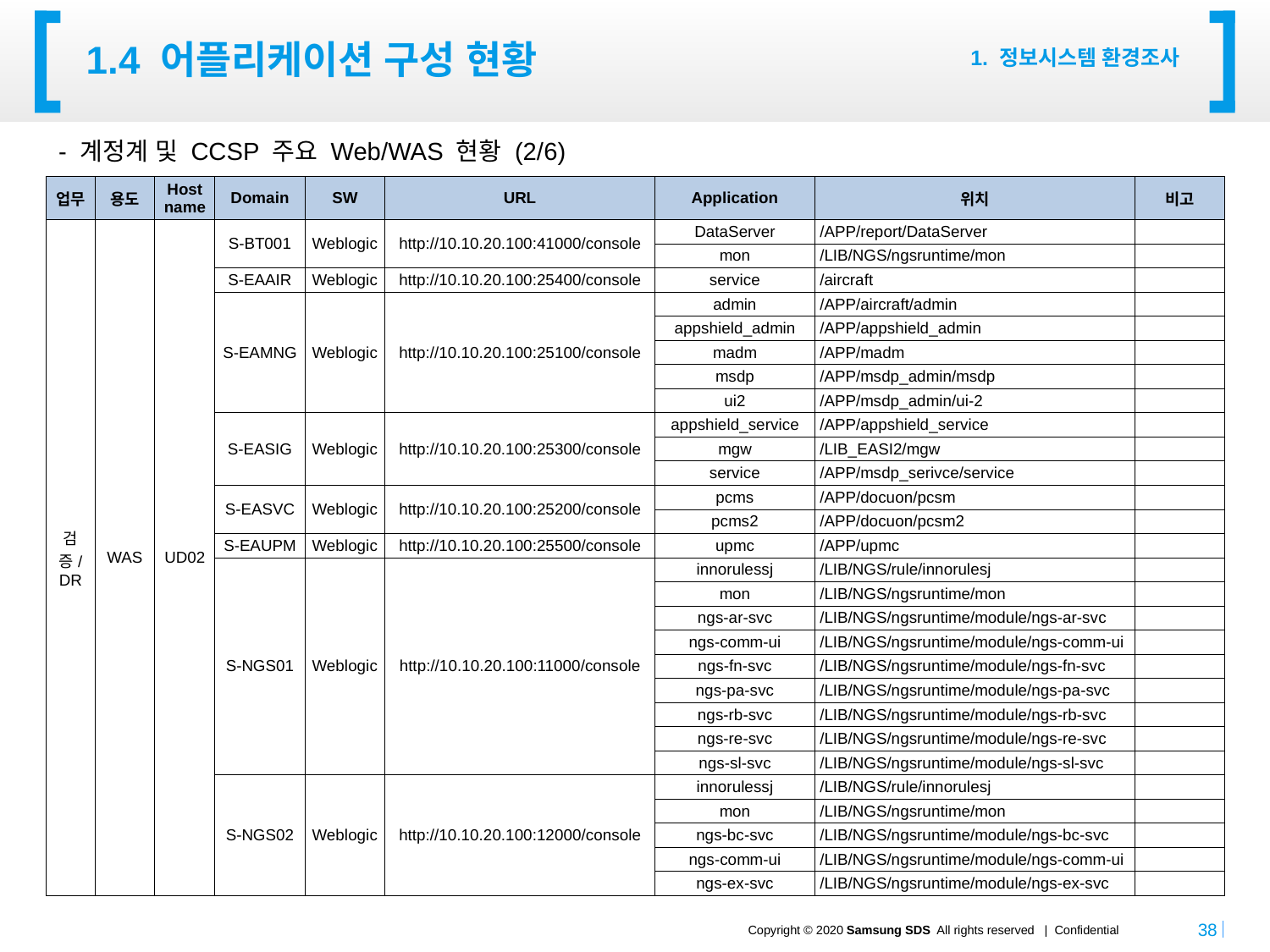

# 1.4 어플리케이션 구성 현황
1. 정보시스템 환경조사
- 계정계 및 CCSP 주요 Web/WAS 현황 (2/6)
| 업무 | 용도 | Host name | Domain | SW | URL | Application | 위치 | 비고 |
| --- | --- | --- | --- | --- | --- | --- | --- | --- |
| 검증/DR | WAS | UD02 | S-BT001 | Weblogic | http://10.10.20.100:41000/console | DataServer | /APP/report/DataServer |  |
|  |  |  |  |  |  | mon | /LIB/NGS/ngsruntime/mon |  |
|  |  |  | S-EAAIR | Weblogic | http://10.10.20.100:25400/console | service | /aircraft |  |
|  |  |  | S-EAMNG | Weblogic | http://10.10.20.100:25100/console | admin | /APP/aircraft/admin |  |
|  |  |  |  |  |  | appshield\_admin | /APP/appshield\_admin |  |
|  |  |  |  |  |  | madm | /APP/madm |  |
|  |  |  |  |  |  | msdp | /APP/msdp\_admin/msdp |  |
|  |  |  |  |  |  | ui2 | /APP/msdp\_admin/ui-2 |  |
|  |  |  | S-EASIG | Weblogic | http://10.10.20.100:25300/console | appshield\_service | /APP/appshield\_service |  |
|  |  |  |  |  |  | mgw | /LIB\_EASI2/mgw |  |
|  |  |  |  |  |  | service | /APP/msdp\_serivce/service |  |
|  |  |  | S-EASVC | Weblogic | http://10.10.20.100:25200/console | pcms | /APP/docuon/pcsm |  |
|  |  |  |  |  |  | pcms2 | /APP/docuon/pcsm2 |  |
|  |  |  | S-EAUPM | Weblogic | http://10.10.20.100:25500/console | upmc | /APP/upmc |  |
|  |  |  | S-NGS01 | Weblogic | http://10.10.20.100:11000/console | innorulessj | /LIB/NGS/rule/innorulesj |  |
|  |  |  |  |  |  | mon | /LIB/NGS/ngsruntime/mon |  |
|  |  |  |  |  |  | ngs-ar-svc | /LIB/NGS/ngsruntime/module/ngs-ar-svc |  |
|  |  |  |  |  |  | ngs-comm-ui | /LIB/NGS/ngsruntime/module/ngs-comm-ui |  |
|  |  |  |  |  |  | ngs-fn-svc | /LIB/NGS/ngsruntime/module/ngs-fn-svc |  |
|  |  |  |  |  |  | ngs-pa-svc | /LIB/NGS/ngsruntime/module/ngs-pa-svc |  |
|  |  |  |  |  |  | ngs-rb-svc | /LIB/NGS/ngsruntime/module/ngs-rb-svc |  |
|  |  |  |  |  |  | ngs-re-svc | /LIB/NGS/ngsruntime/module/ngs-re-svc |  |
|  |  |  |  |  |  | ngs-sl-svc | /LIB/NGS/ngsruntime/module/ngs-sl-svc |  |
|  |  |  | S-NGS02 | Weblogic | http://10.10.20.100:12000/console | innorulessj | /LIB/NGS/rule/innorulesj |  |
|  |  |  |  |  |  | mon | /LIB/NGS/ngsruntime/mon |  |
|  |  |  |  |  |  | ngs-bc-svc | /LIB/NGS/ngsruntime/module/ngs-bc-svc |  |
|  |  |  |  |  |  | ngs-comm-ui | /LIB/NGS/ngsruntime/module/ngs-comm-ui |  |
|  |  |  |  |  |  | ngs-ex-svc | /LIB/NGS/ngsruntime/module/ngs-ex-svc |  |